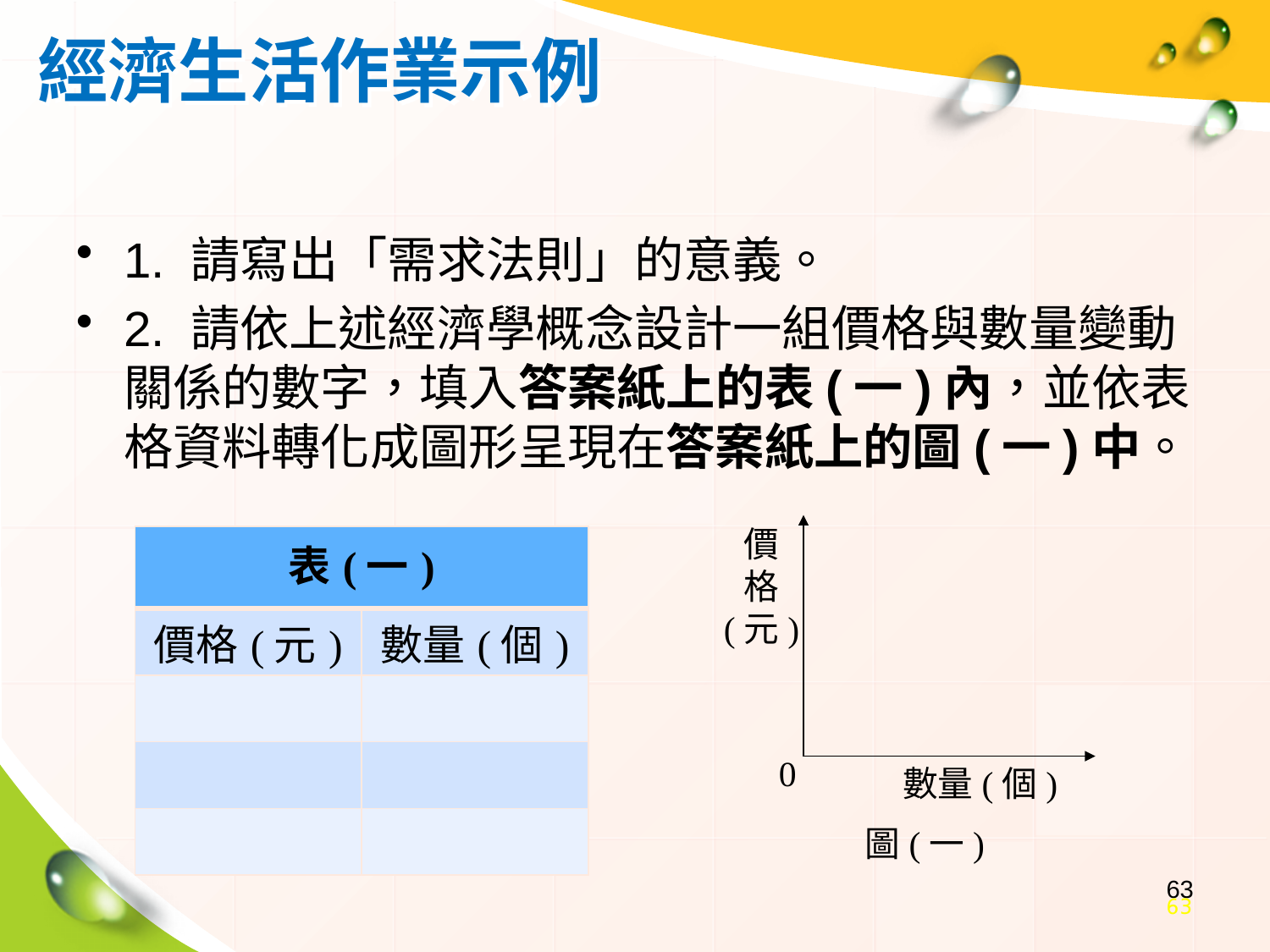

經濟生活作業示例
1. 請寫出「需求法則」的意義。
2. 請依上述經濟學概念設計一組價格與數量變動關係的數字，填入答案紙上的表(一)內，並依表格資料轉化成圖形呈現在答案紙上的圖(一)中。
價
格
(元)
0
數量(個)
圖(一)
| 表(一) |  |
| --- | --- |
| 價格(元) | 數量(個) |
|  |  |
|  |  |
|  |  |
63
63